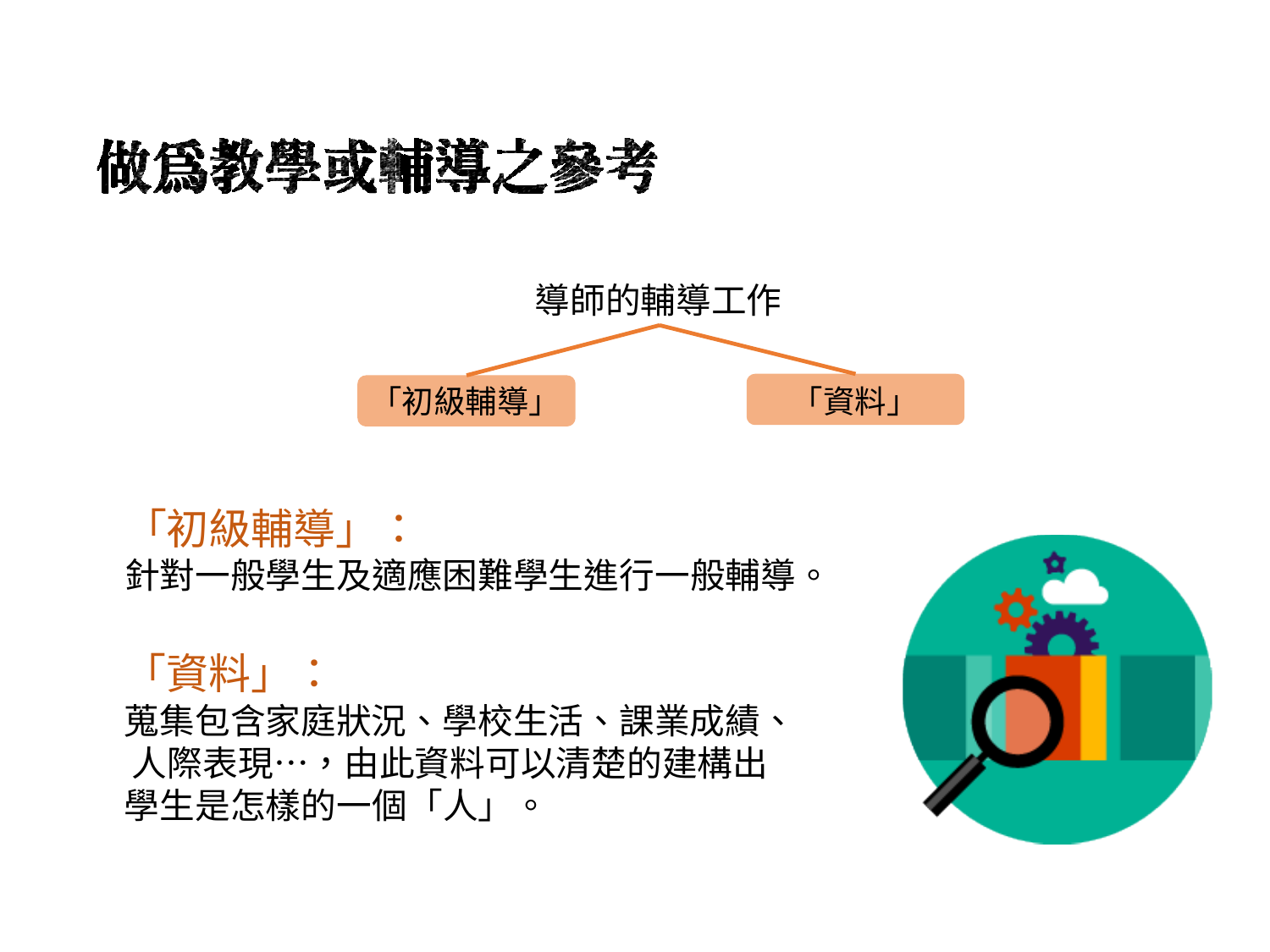

導師的輔導工作

「初級輔導」
「資料」
「初級輔導」：
針對一般學生及適應困難學生進行一般輔導。

「資料」：
蒐集包含家庭狀況、學校生活、課業成績、 人際表現…，由此資料可以清楚的建構出 學生是怎樣的一個「人」。